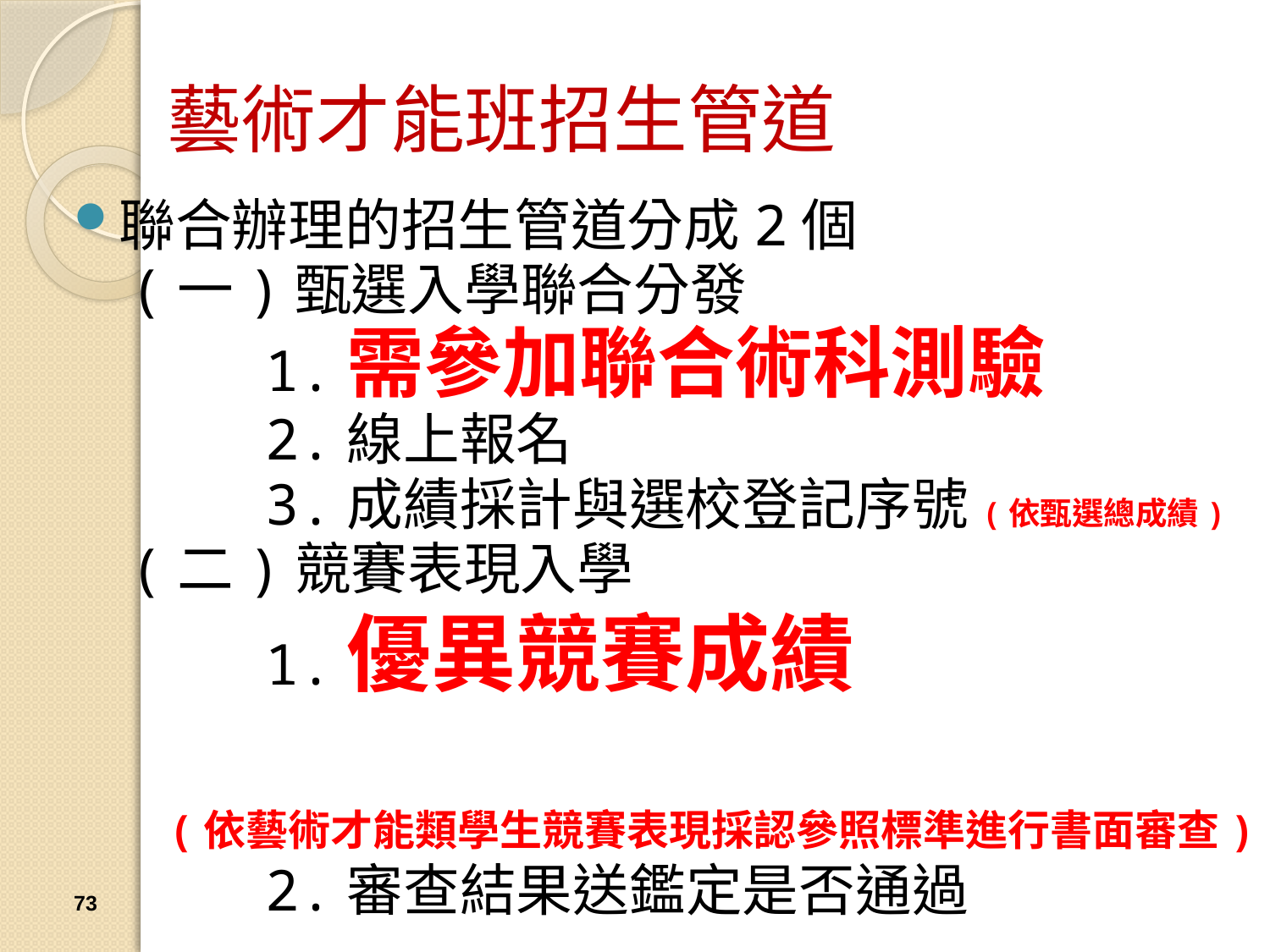

# 藝術才能班招生管道
聯合辦理的招生管道分成2個
  (一)甄選入學聯合分發
      1.需參加聯合術科測驗
      2.線上報名
      3.成績採計與選校登記序號(依甄選總成績)
  (二)競賽表現入學
      1.優異競賽成績
     (依藝術才能類學生競賽表現採認參照標準進行書面審查)
      2.審查結果送鑑定是否通過
73